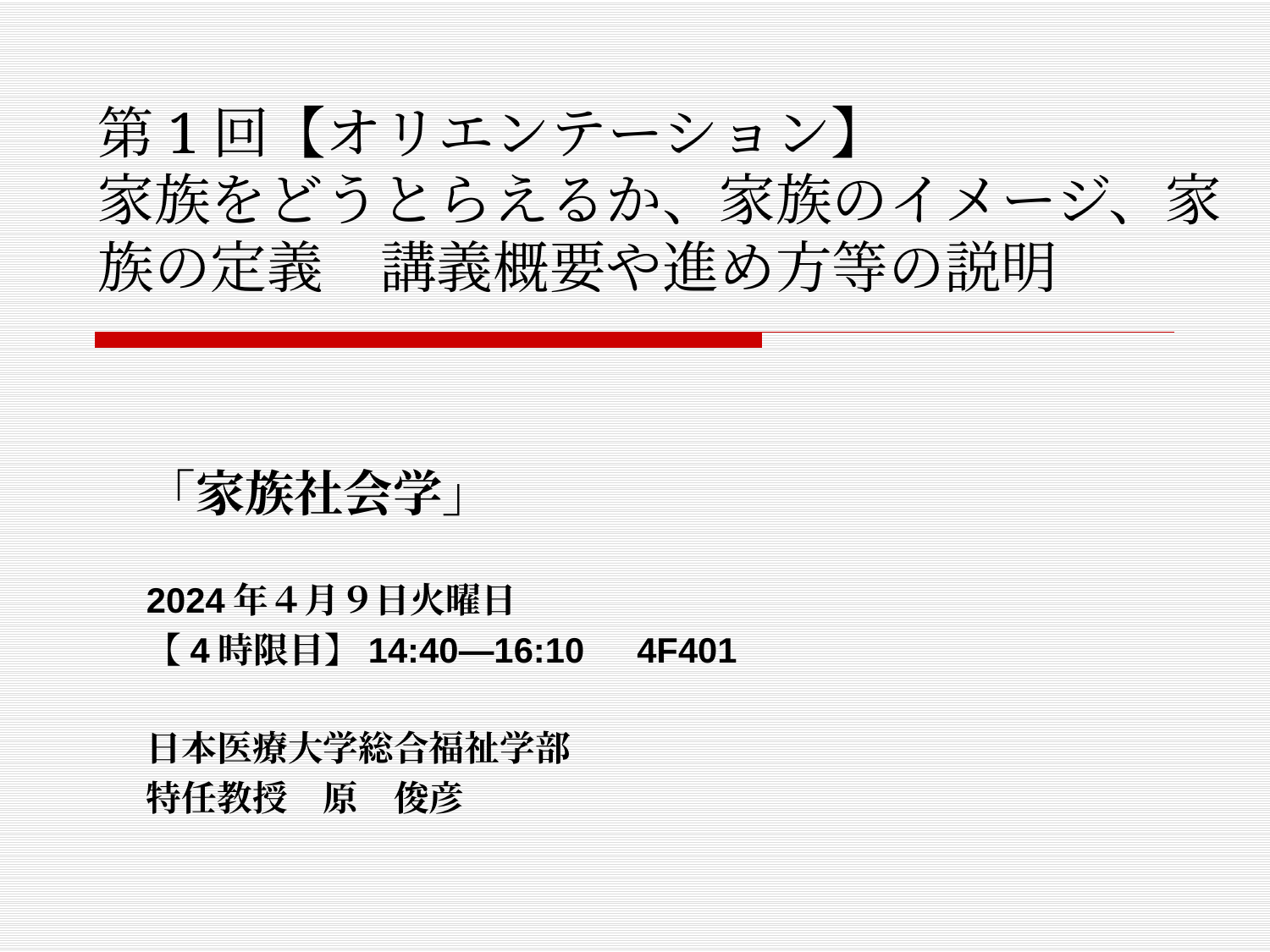

# 第1回【オリエンテーション】 家族をどうとらえるか、家族のイメージ、家族の定義　講義概要や進め方等の説明
「家族社会学」

2024年４月９日火曜日
【4時限目】14:40―16:10　4F401

日本医療大学総合福祉学部
特任教授　原　俊彦